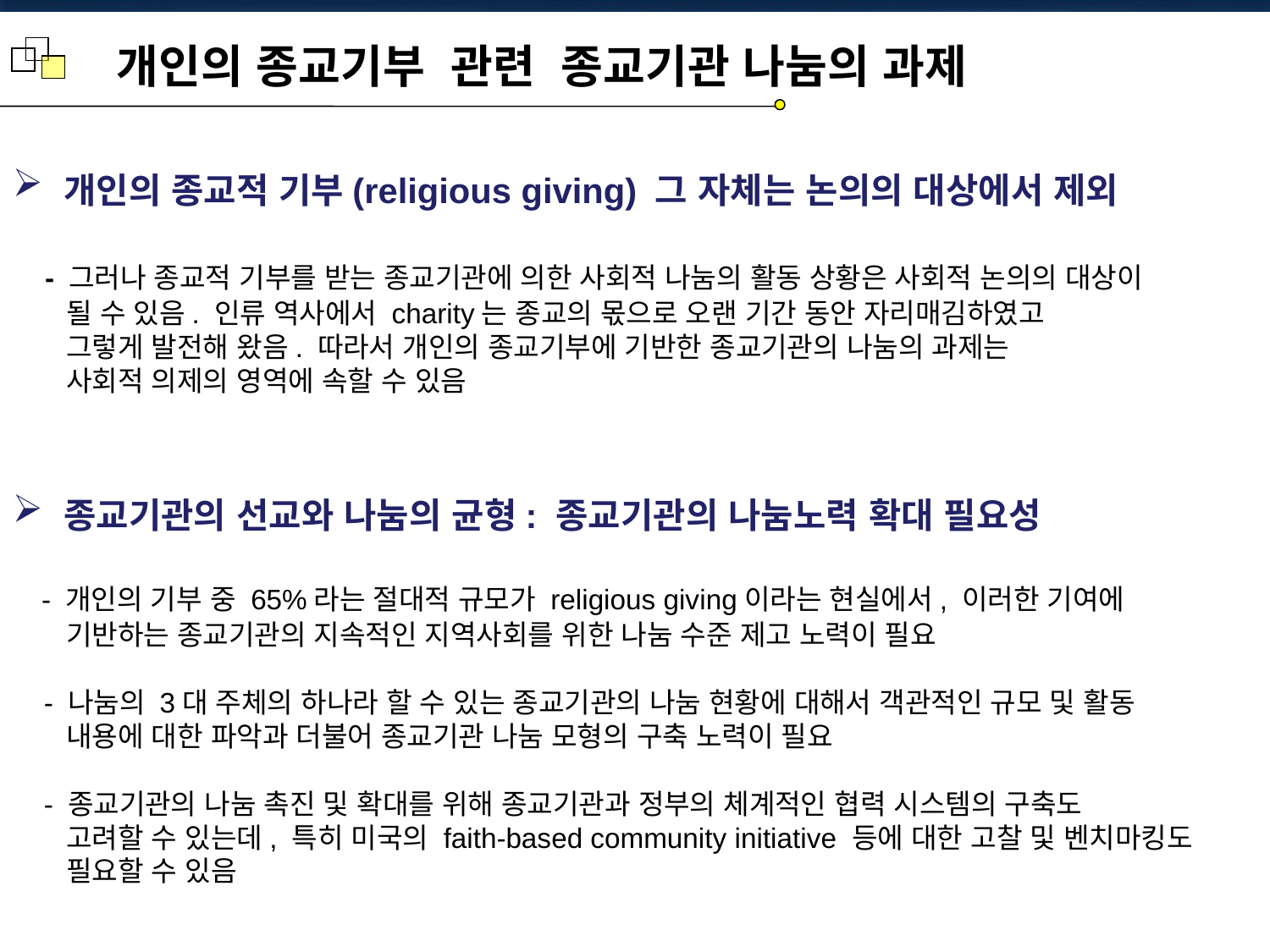

개인의 종교기부  관련  종교기관 나눔의 과제
 개인의 종교적 기부(religious giving) 그 자체는 논의의 대상에서 제외

   - 그러나 종교적 기부를 받는 종교기관에 의한 사회적 나눔의 활동 상황은 사회적 논의의 대상이
      될 수 있음. 인류 역사에서 charity는 종교의 몫으로 오랜 기간 동안 자리매김하였고
      그렇게 발전해 왔음. 따라서 개인의 종교기부에 기반한 종교기관의 나눔의 과제는
      사회적 의제의 영역에 속할 수 있음

 종교기관의 선교와 나눔의 균형: 종교기관의 나눔노력 확대 필요성

   - 개인의 기부 중 65%라는 절대적 규모가 religious giving이라는 현실에서, 이러한 기여에
      기반하는 종교기관의 지속적인 지역사회를 위한 나눔 수준 제고 노력이 필요

    - 나눔의 3대 주체의 하나라 할 수 있는 종교기관의 나눔 현황에 대해서 객관적인 규모 및 활동
      내용에 대한 파악과 더불어 종교기관 나눔 모형의 구축 노력이 필요

    - 종교기관의 나눔 촉진 및 확대를 위해 종교기관과 정부의 체계적인 협력 시스템의 구축도
      고려할 수 있는데, 특히 미국의 faith-based community initiative 등에 대한 고찰 및 벤치마킹도
      필요할 수 있음